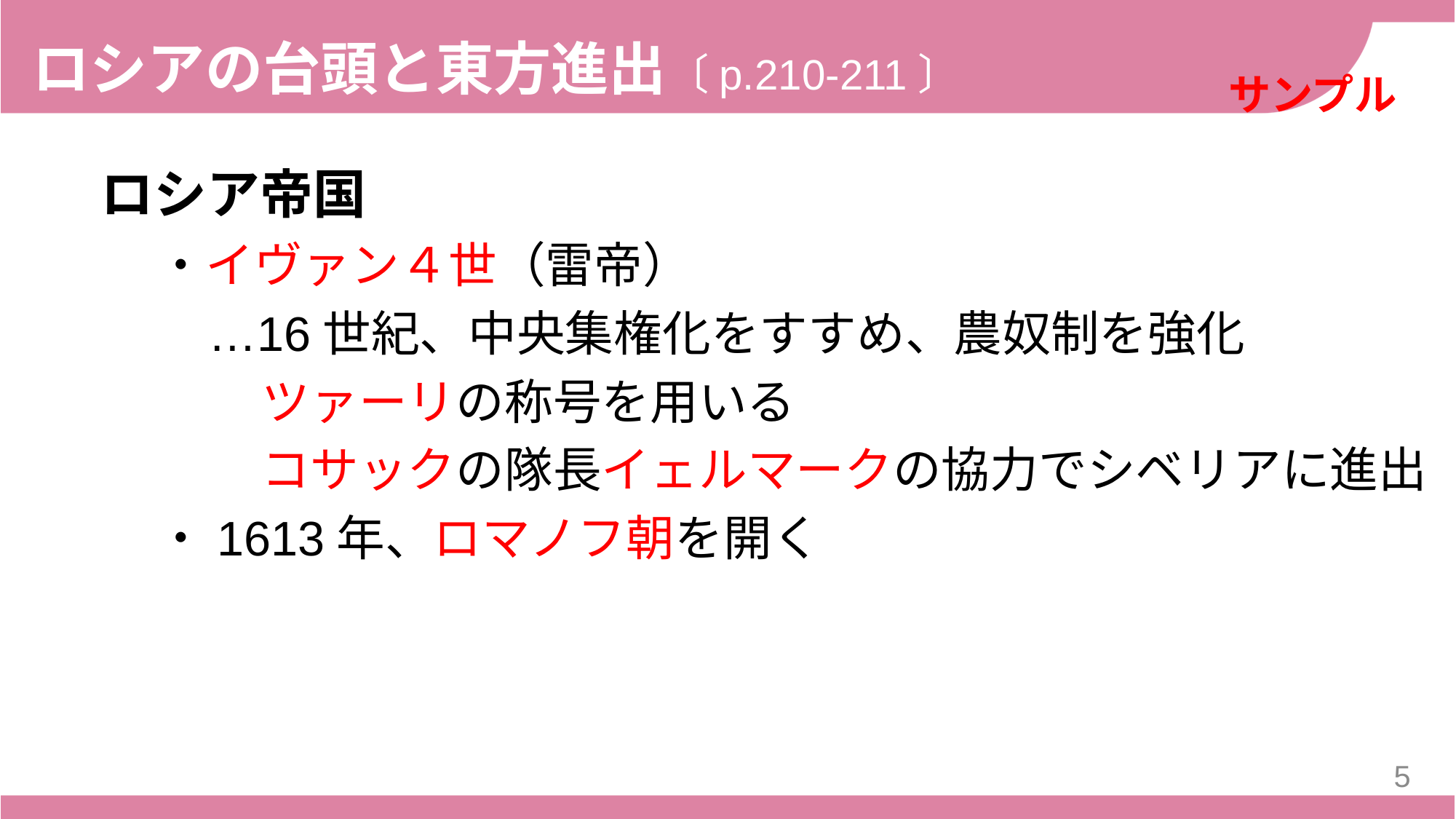

ロシアの台頭と東方進出〔p.210-211〕
ロシア帝国
・イヴァン４世（雷帝）
	…16世紀、中央集権化をすすめ、農奴制を強化
	ツァーリの称号を用いる
	コサックの隊長イェルマークの協力でシベリアに進出
・1613年、ロマノフ朝を開く